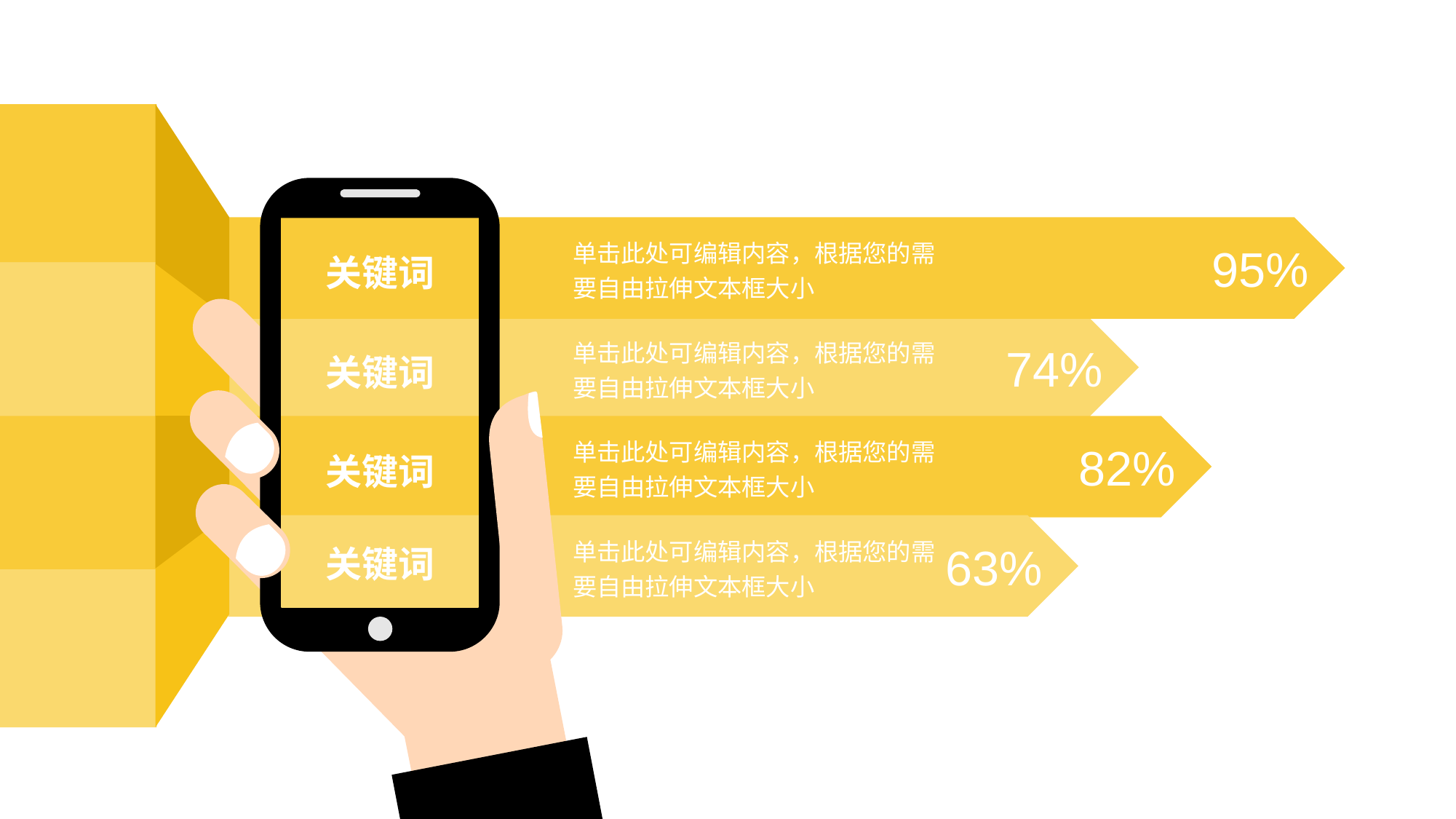

95%
单击此处可编辑内容，根据您的需要自由拉伸文本框大小
关键词
74%
单击此处可编辑内容，根据您的需要自由拉伸文本框大小
关键词
82%
单击此处可编辑内容，根据您的需要自由拉伸文本框大小
关键词
63%
单击此处可编辑内容，根据您的需要自由拉伸文本框大小
关键词